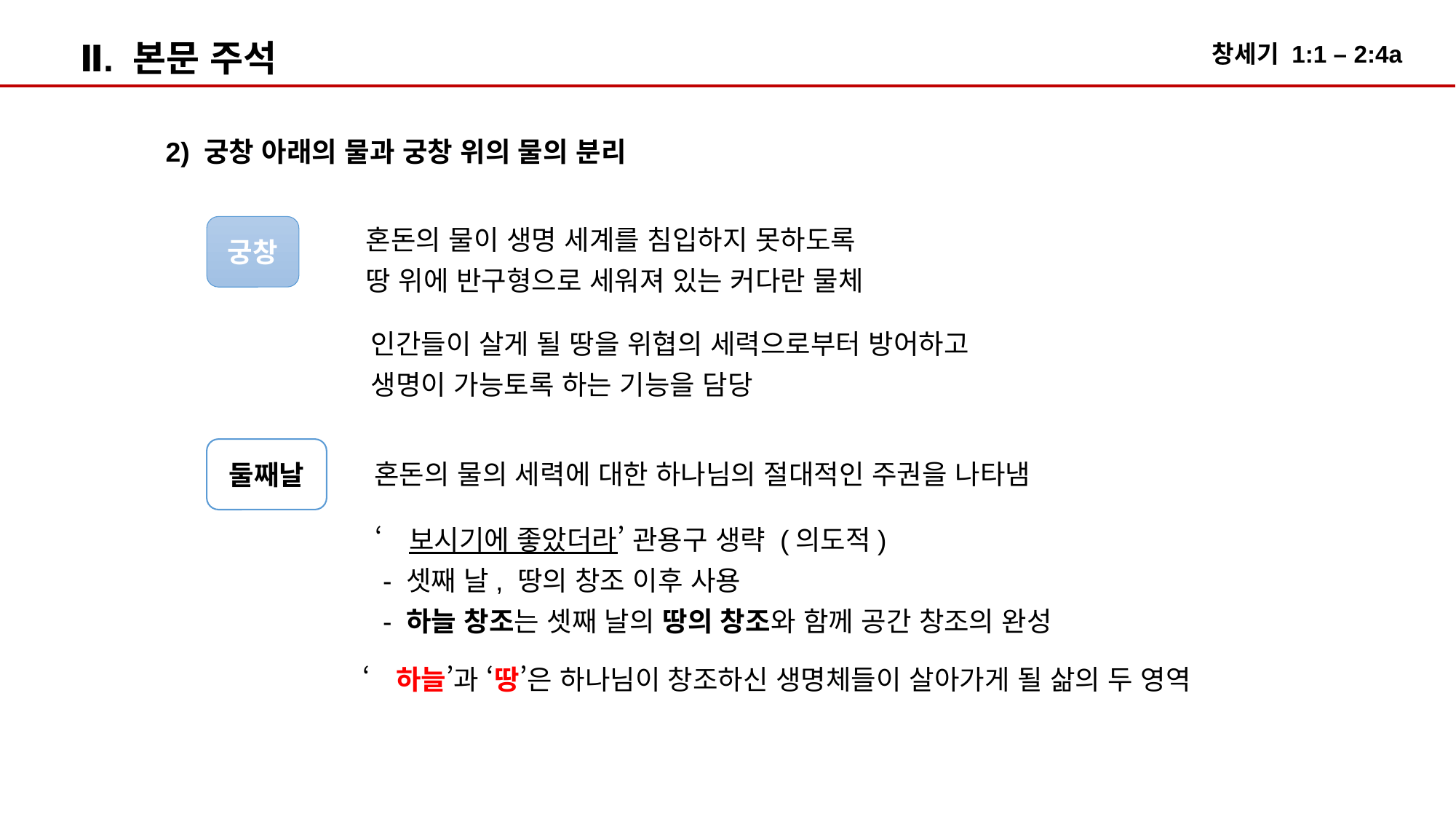

Ⅱ. 본문 주석
2) 궁창 아래의 물과 궁창 위의 물의 분리
혼돈의 물이 생명 세계를 침입하지 못하도록
땅 위에 반구형으로 세워져 있는 커다란 물체
궁창
인간들이 살게 될 땅을 위협의 세력으로부터 방어하고
생명이 가능토록 하는 기능을 담당
둘째날
혼돈의 물의 세력에 대한 하나님의 절대적인 주권을 나타냄
‘보시기에 좋았더라’ 관용구 생략 (의도적)
 - 셋째 날, 땅의 창조 이후 사용
 - 하늘 창조는 셋째 날의 땅의 창조와 함께 공간 창조의 완성
‘하늘’과 ‘땅’은 하나님이 창조하신 생명체들이 살아가게 될 삶의 두 영역